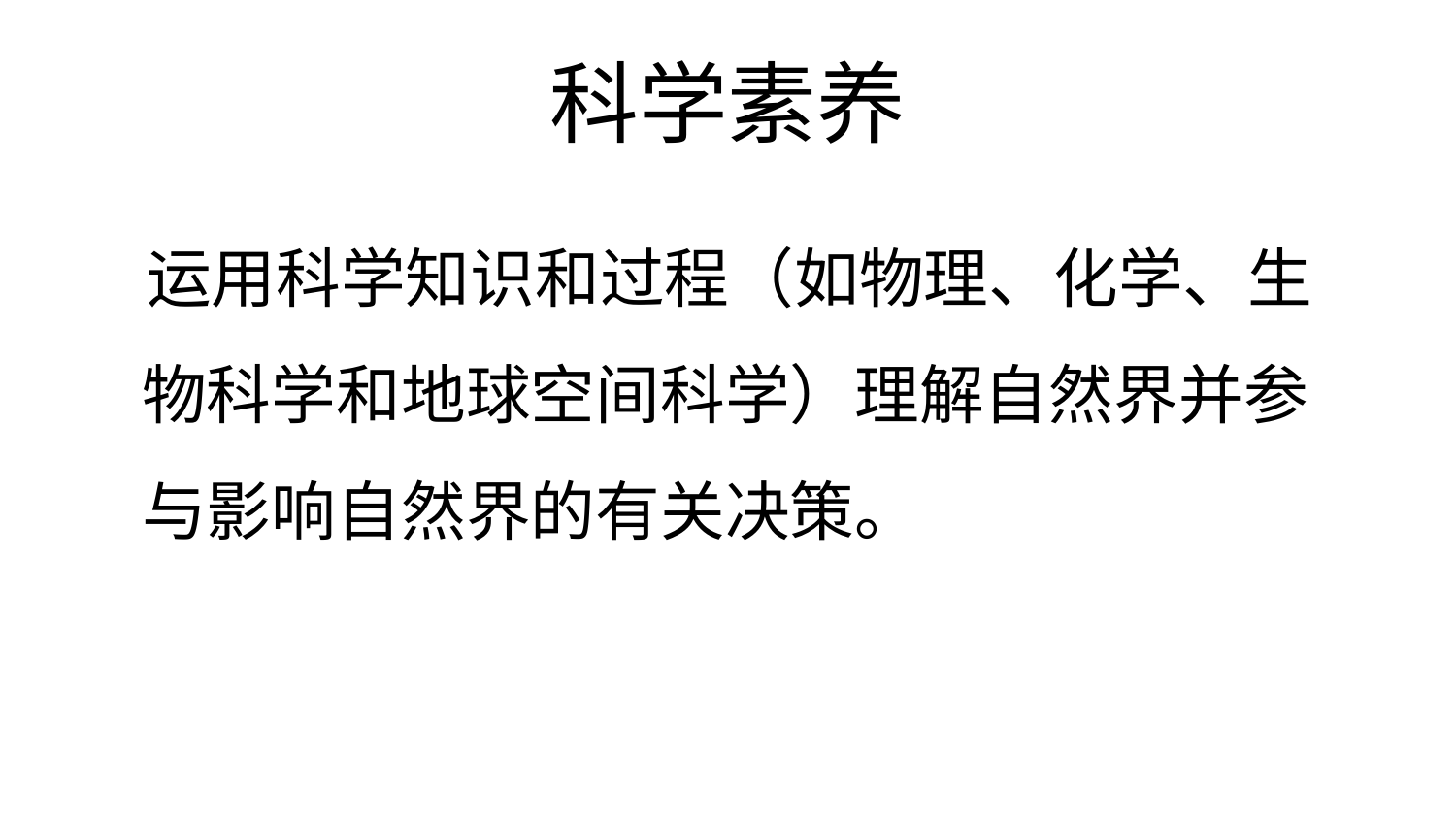

# 科学素养
   运用科学知识和过程（如物理、化学、生物科学和地球空间科学）理解自然界并参与影响自然界的有关决策。